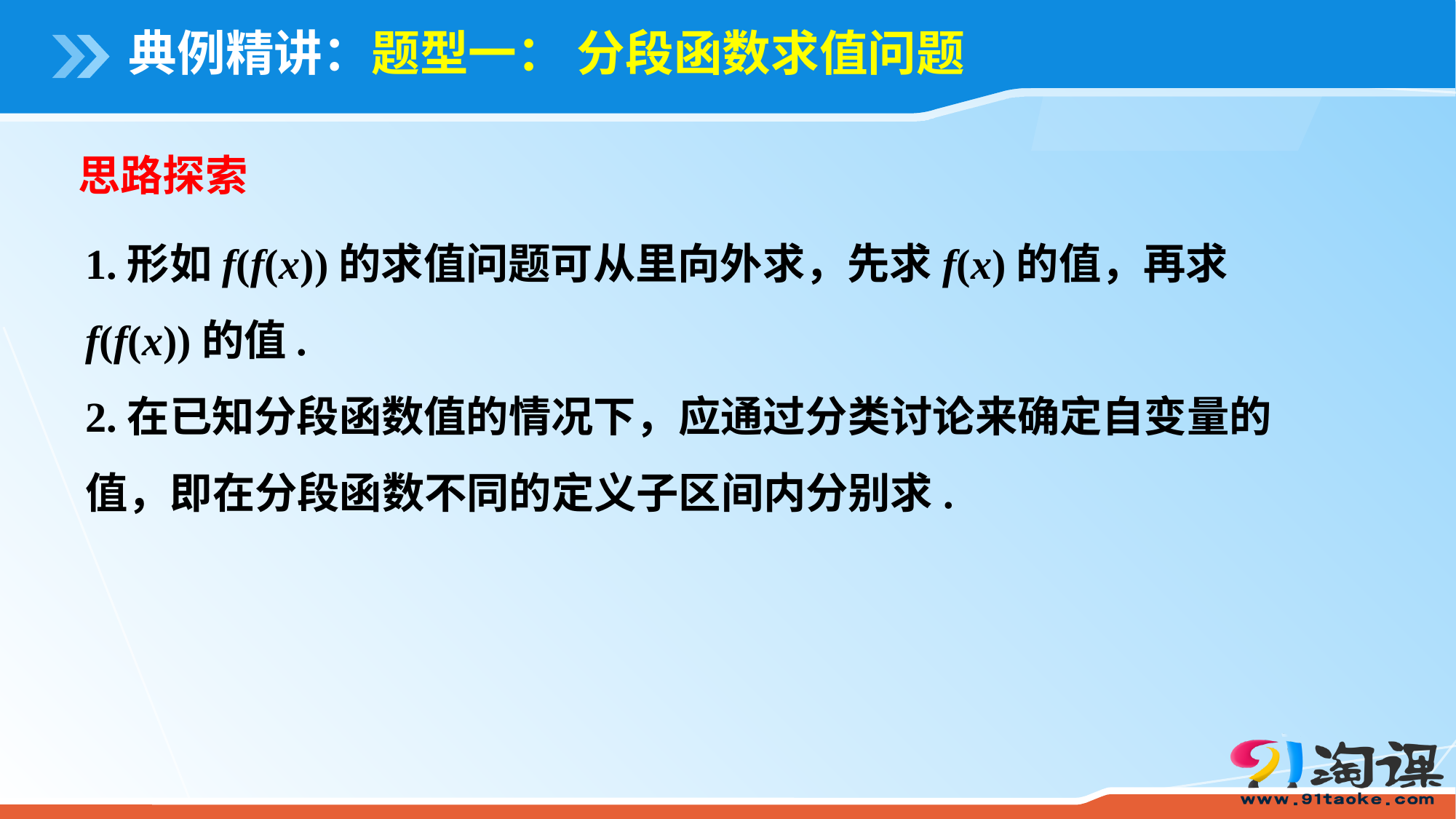

# 典例精讲：题型一： 分段函数求值问题
思路探索
1.形如f(f(x))的求值问题可从里向外求，先求f(x)的值，再求f(f(x))的值.
2.在已知分段函数值的情况下，应通过分类讨论来确定自变量的值，即在分段函数不同的定义子区间内分别求.